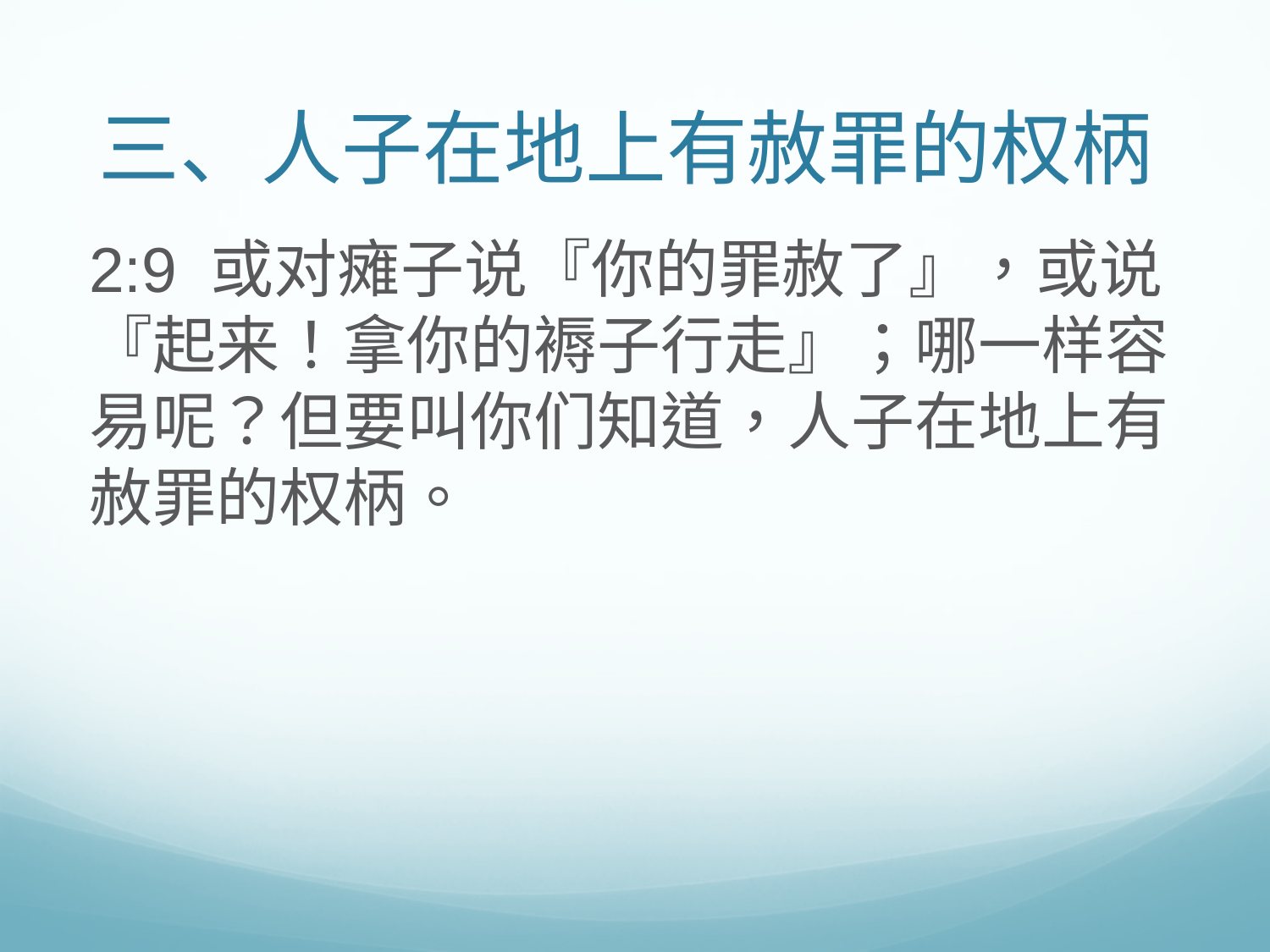

# 三、人子在地上有赦罪的权柄
2:9 或对瘫子说『你的罪赦了』，或说『起来！拿你的褥子行走』；哪一样容易呢？但要叫你们知道，人子在地上有赦罪的权柄。